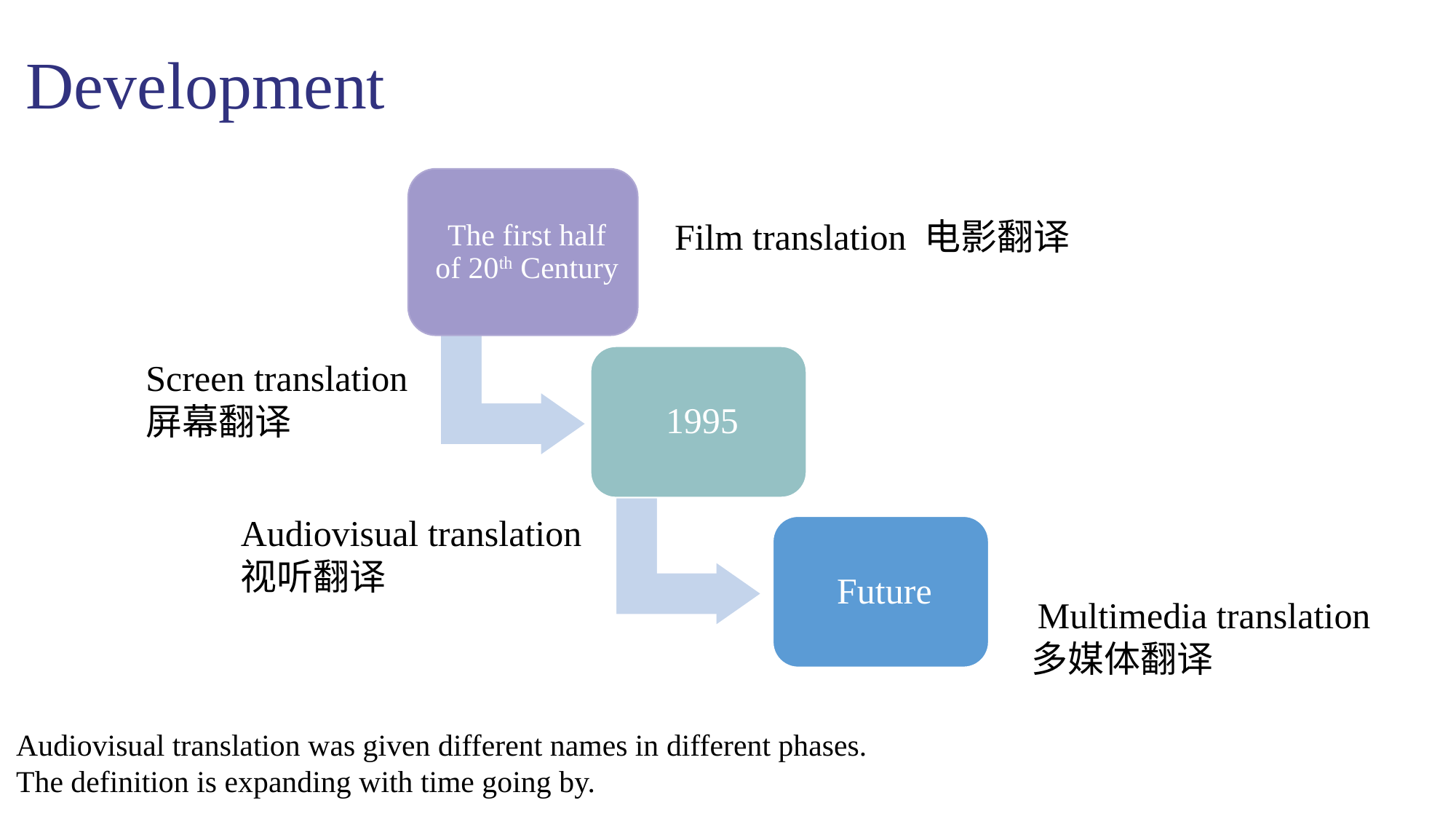

# Development
The first half of 20th Century

1995
Future

Film translation 电影翻译
Screen translation
屏幕翻译
Audiovisual translation
视听翻译
 Multimedia translation
多媒体翻译
Audiovisual translation was given different names in different phases.
The definition is expanding with time going by.